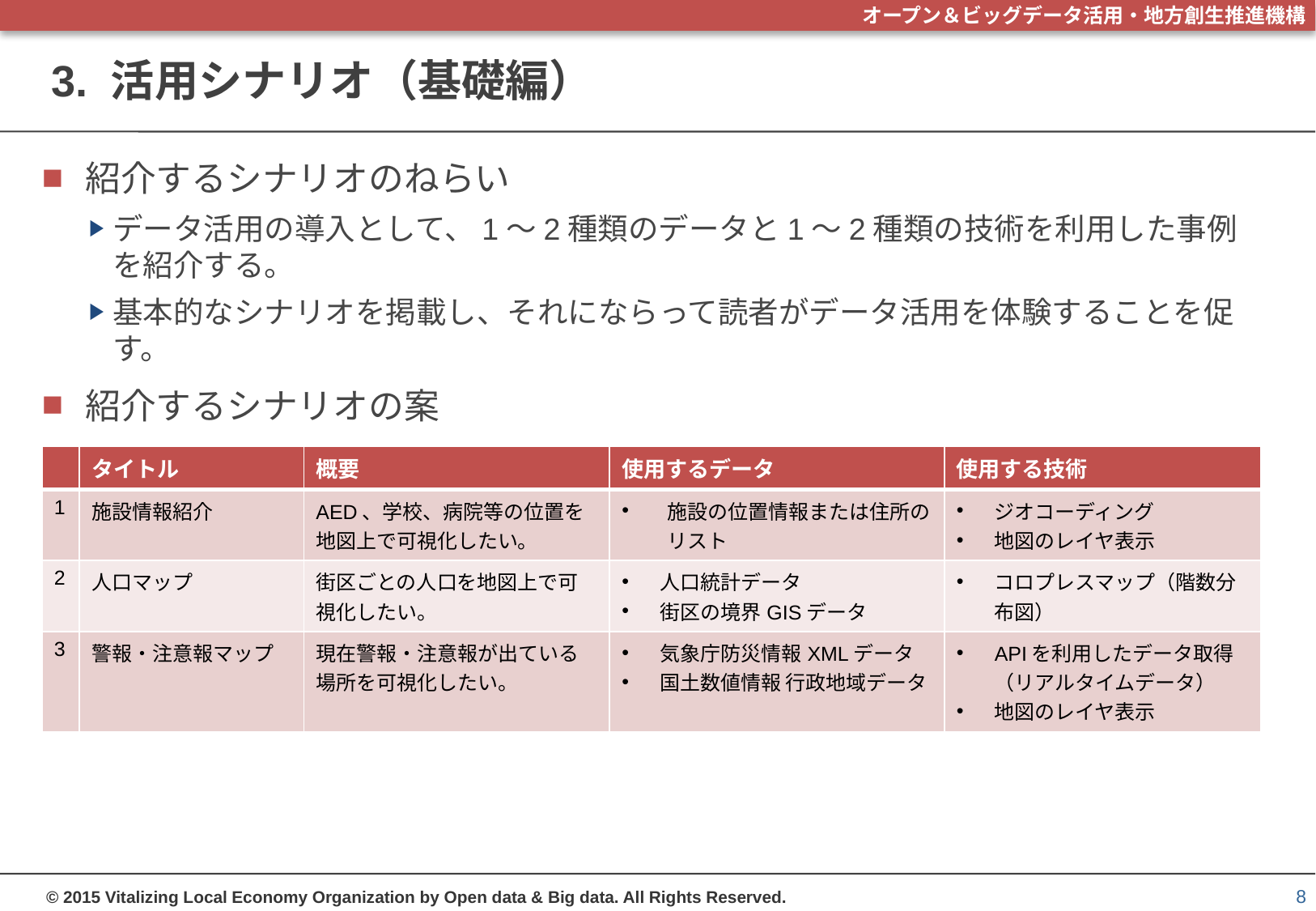

# 3. 活用シナリオ（基礎編）
紹介するシナリオのねらい
データ活用の導入として、1～2種類のデータと1～2種類の技術を利用した事例を紹介する。
基本的なシナリオを掲載し、それにならって読者がデータ活用を体験することを促す。
紹介するシナリオの案
|  | タイトル | 概要 | 使用するデータ | 使用する技術 |
| --- | --- | --- | --- | --- |
| 1 | 施設情報紹介 | AED、学校、病院等の位置を地図上で可視化したい。 | 施設の位置情報または住所のリスト | ジオコーディング 地図のレイヤ表示 |
| 2 | 人口マップ | 街区ごとの人口を地図上で可視化したい。 | 人口統計データ 街区の境界GISデータ | コロプレスマップ（階数分布図） |
| 3 | 警報・注意報マップ | 現在警報・注意報が出ている場所を可視化したい。 | 気象庁防災情報XMLデータ 国土数値情報 行政地域データ | APIを利用したデータ取得（リアルタイムデータ） 地図のレイヤ表示 |
8